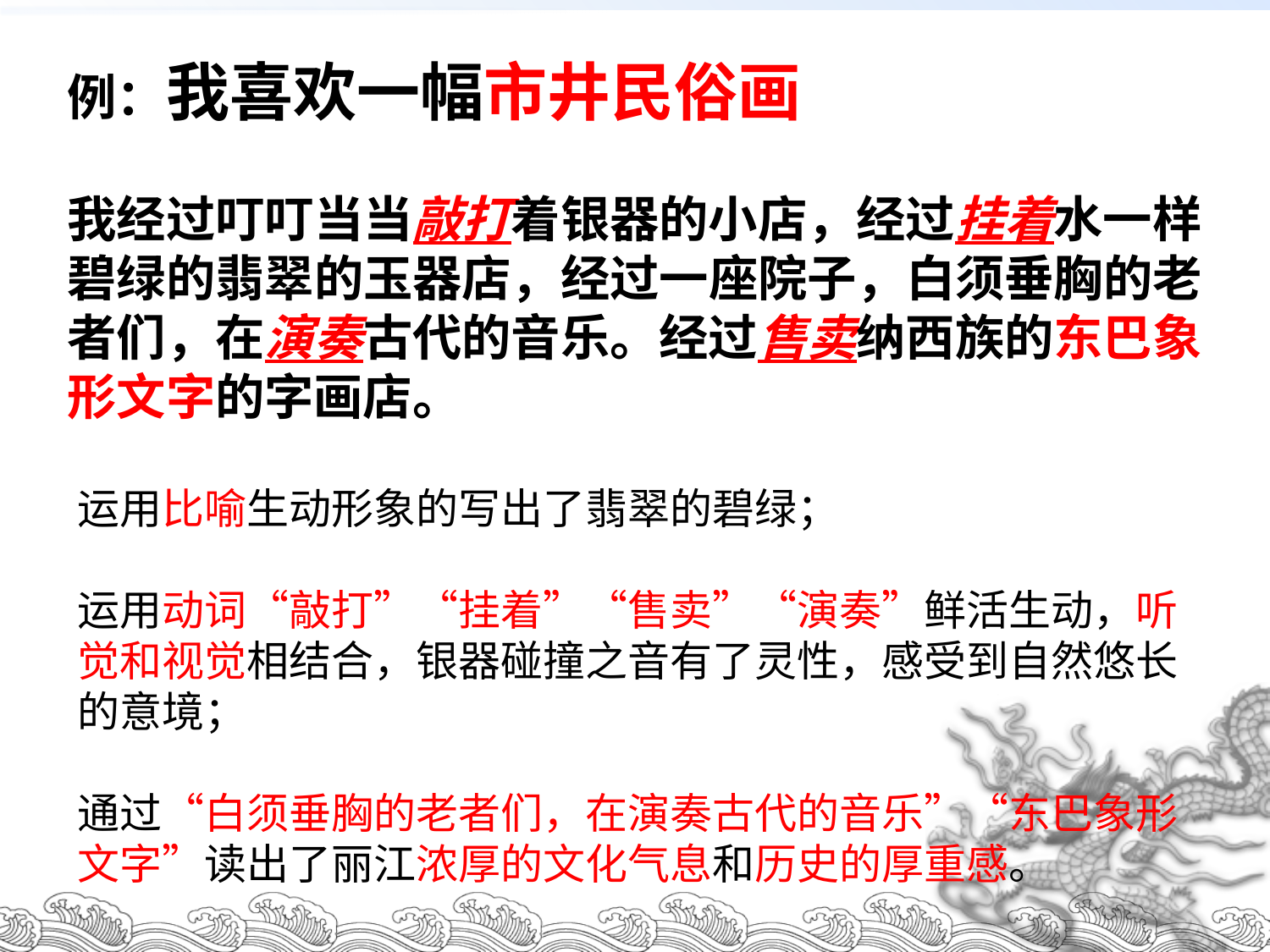

例：我喜欢一幅市井民俗画

我经过叮叮当当敲打着银器的小店，经过挂着水一样碧绿的翡翠的玉器店，经过一座院子，白须垂胸的老者们，在演奏古代的音乐。经过售卖纳西族的东巴象形文字的字画店。
运用比喻生动形象的写出了翡翠的碧绿；

运用动词“敲打”“挂着”“售卖”“演奏”鲜活生动，听觉和视觉相结合，银器碰撞之音有了灵性，感受到自然悠长的意境；

通过“白须垂胸的老者们，在演奏古代的音乐”“东巴象形文字”读出了丽江浓厚的文化气息和历史的厚重感。